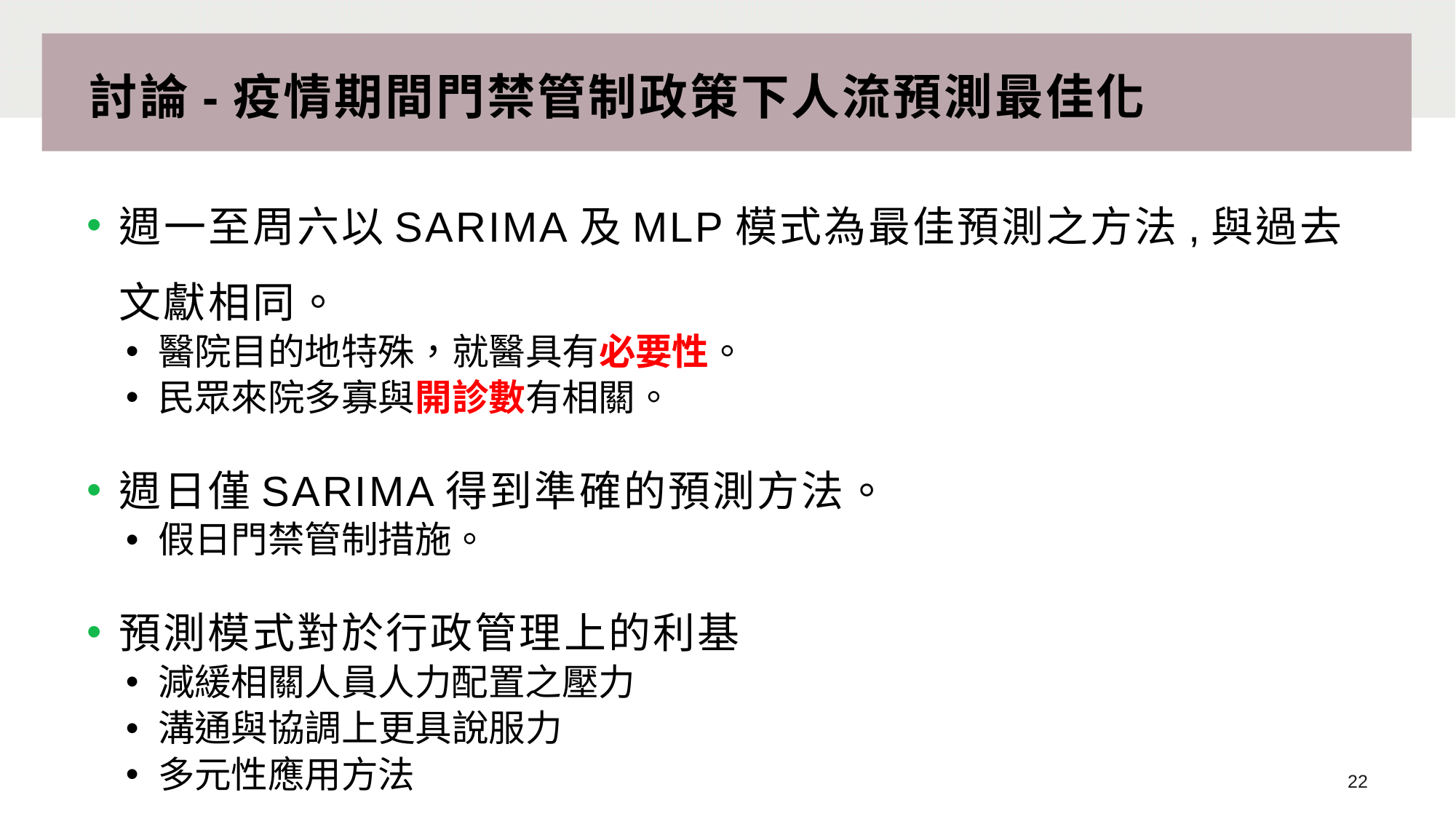

# 討論-疫情期間門禁管制政策下人流預測最佳化
週一至周六以SARIMA及MLP模式為最佳預測之方法,與過去文獻相同。
醫院目的地特殊，就醫具有必要性。
民眾來院多寡與開診數有相關。
週日僅SARIMA得到準確的預測方法。
假日門禁管制措施。
預測模式對於行政管理上的利基
減緩相關人員人力配置之壓力
溝通與協調上更具說服力
多元性應用方法
22